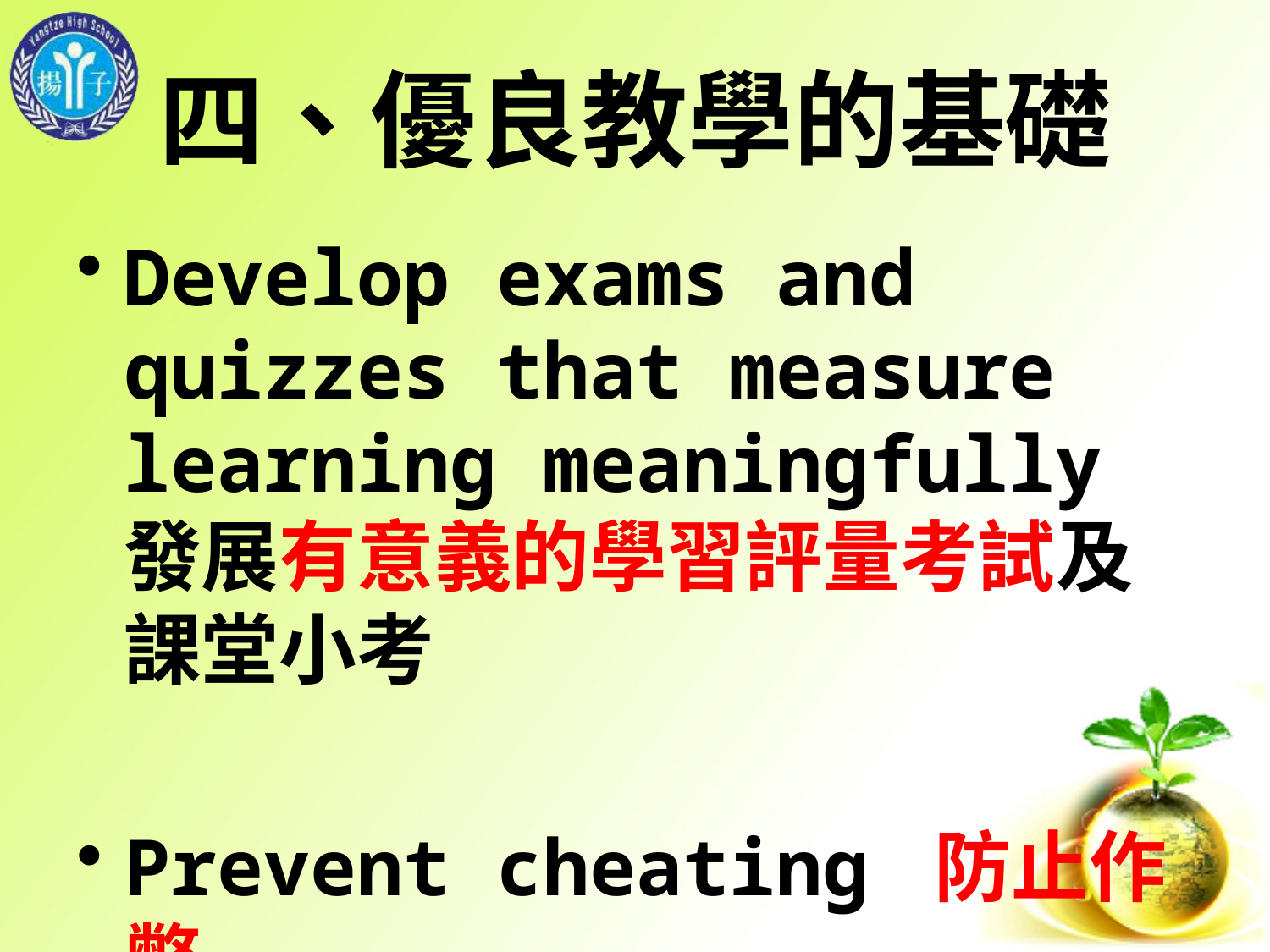

# 四、優良教學的基礎
Develop exams and quizzes that measure learning meaningfully 發展有意義的學習評量考試及課堂小考

Prevent cheating 防止作弊